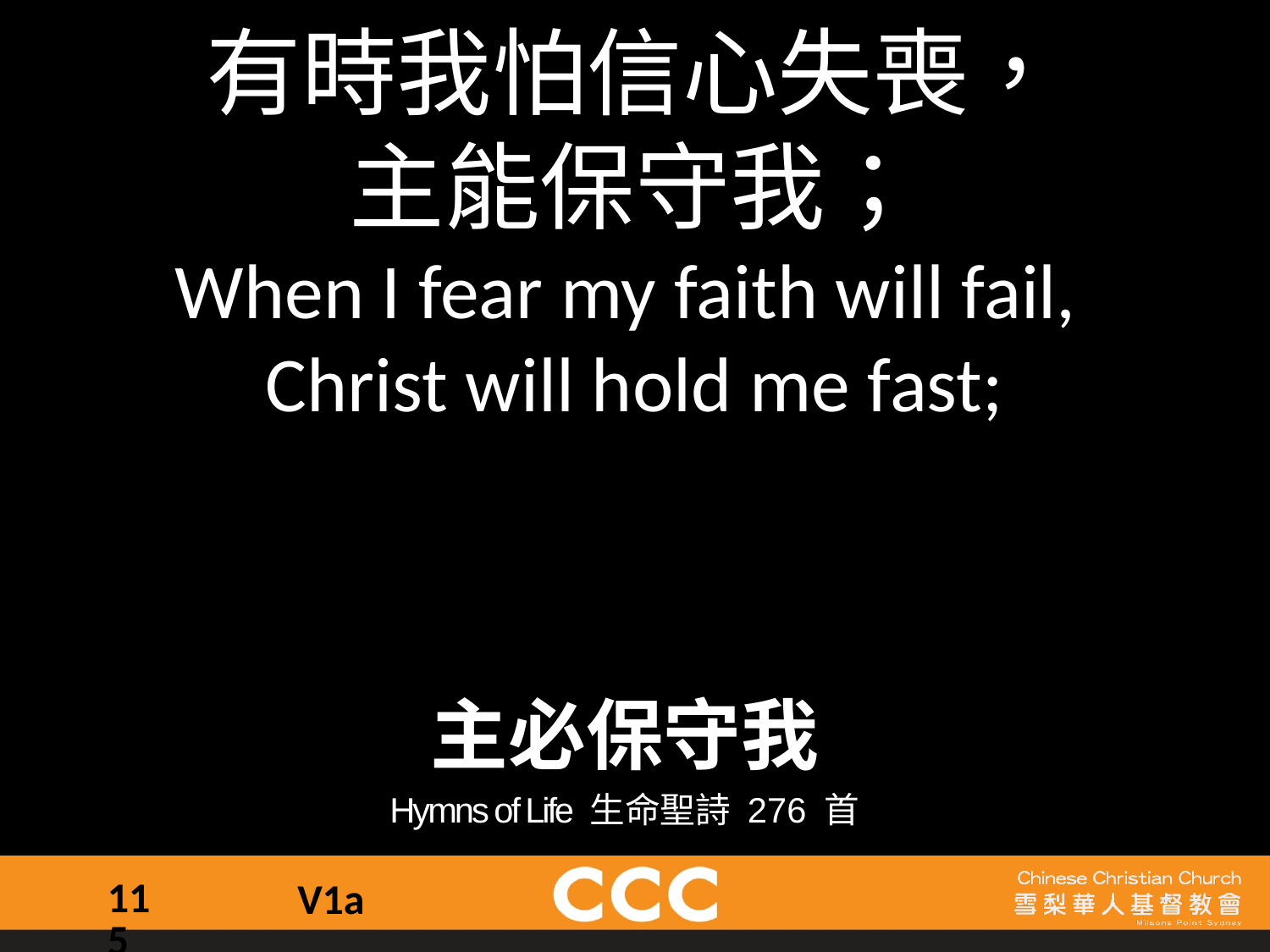

有時我怕信心失喪，
主能保守我；
When I fear my faith will fail,
Christ will hold me fast;
主必保守我
Hymns of Life 生命聖詩 276 首
115
V1a